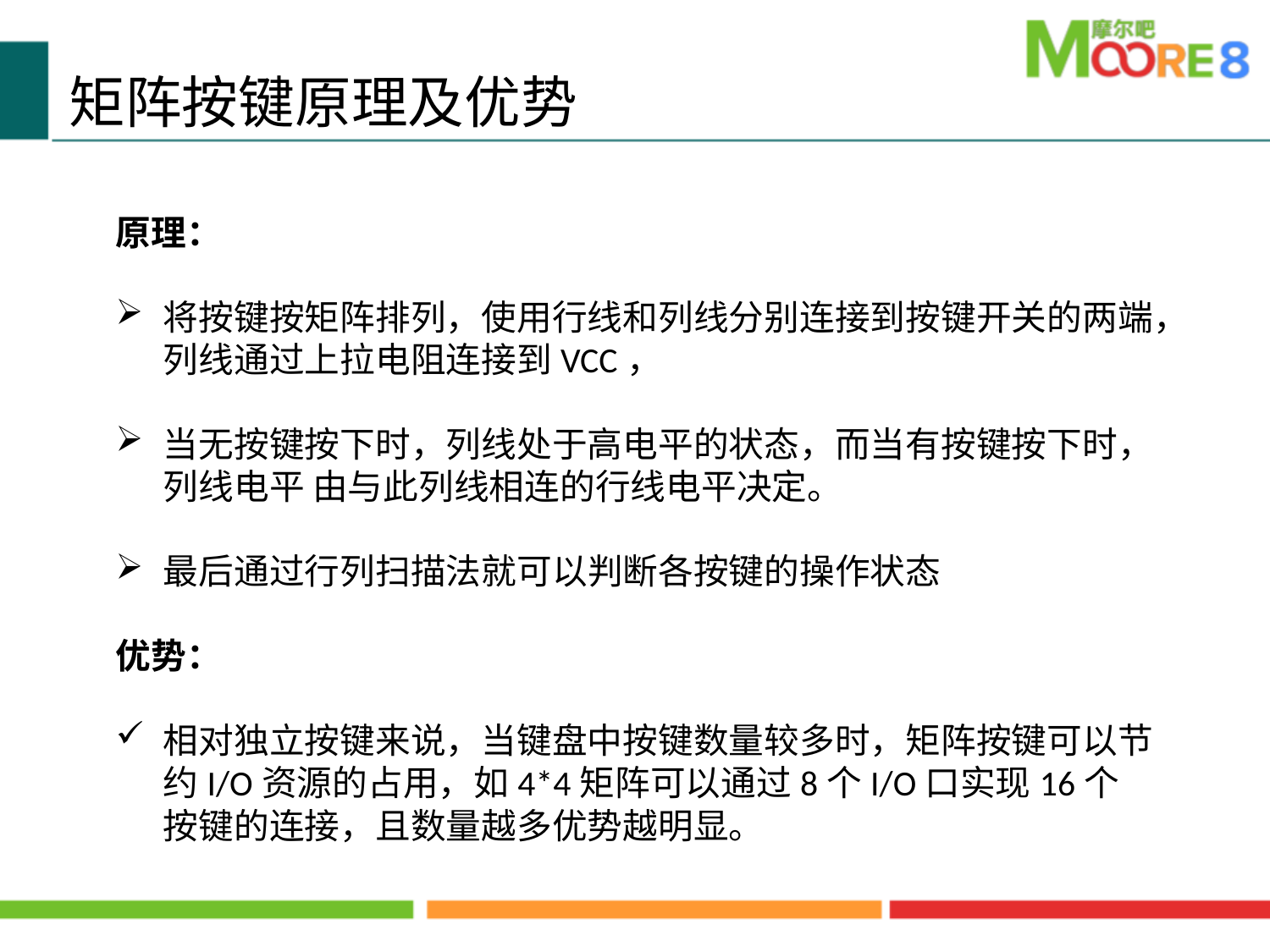

矩阵按键原理及优势
原理：

将按键按矩阵排列，使用行线和列线分别连接到按键开关的两端，列线通过上拉电阻连接到VCC，

当无按键按下时，列线处于高电平的状态，而当有按键按下时，列线电平 由与此列线相连的行线电平决定。

最后通过行列扫描法就可以判断各按键的操作状态

优势：

相对独立按键来说，当键盘中按键数量较多时，矩阵按键可以节约I/O资源的占用，如4*4矩阵可以通过8个I/O口实现16个按键的连接，且数量越多优势越明显。